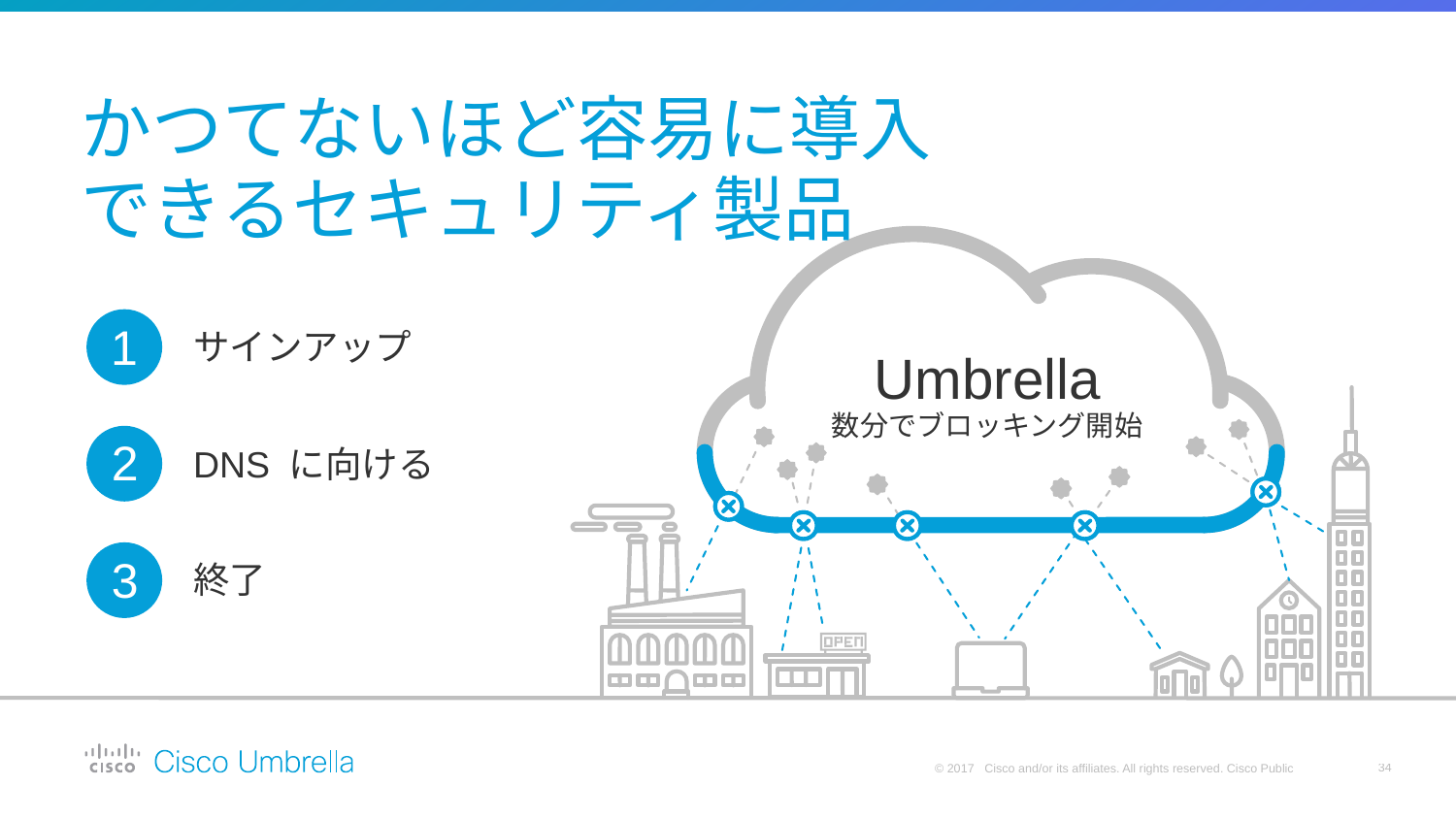

かつてないほど容易に導入できるセキュリティ製品

1
サインアップ
Umbrella

数分でブロッキング開始

2
DNS に向ける

3
終了